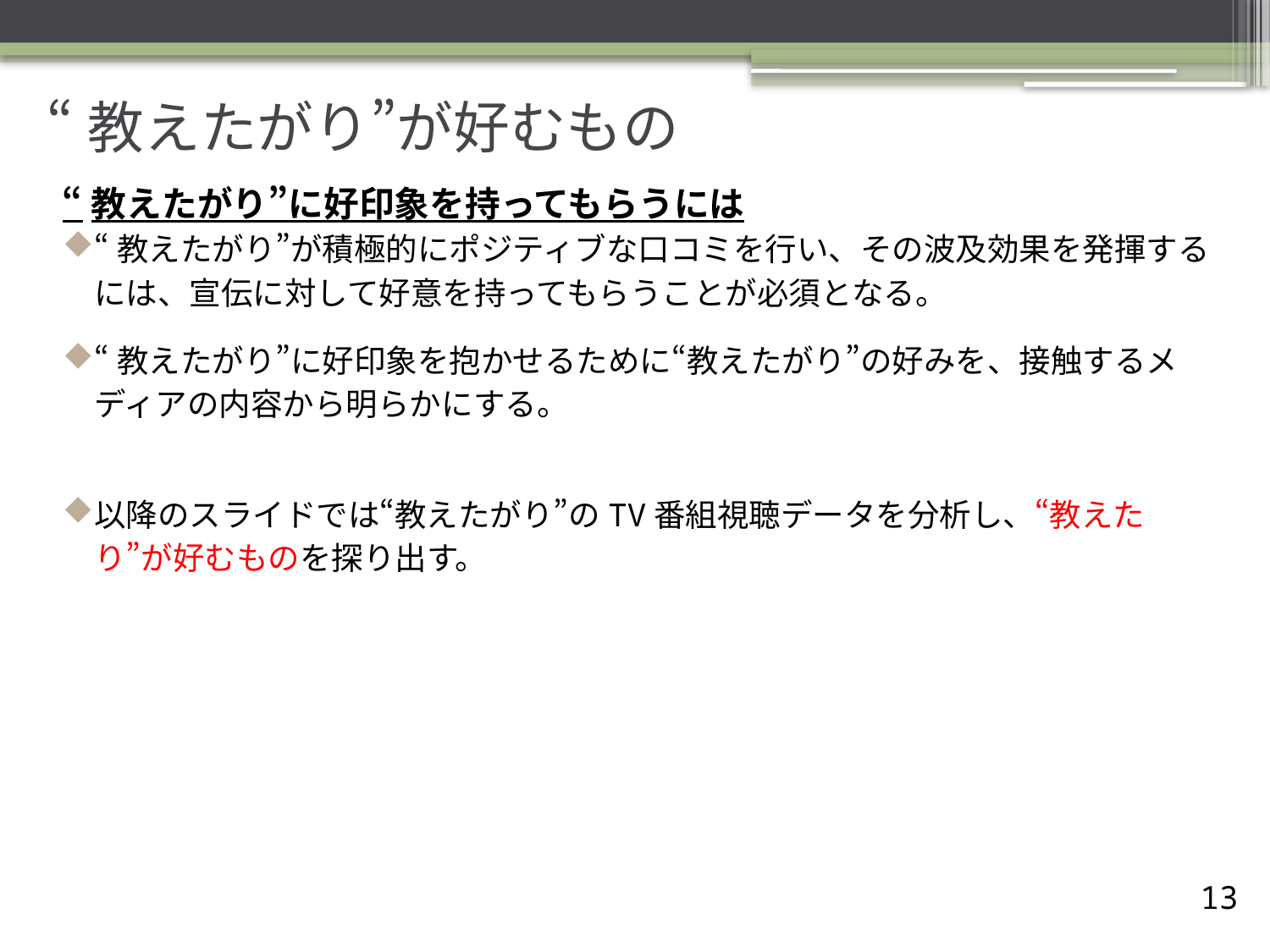

# “教えたがり”が好むもの
“教えたがり”に好印象を持ってもらうには
“教えたがり”が積極的にポジティブな口コミを行い、その波及効果を発揮する
　には、宣伝に対して好意を持ってもらうことが必須となる。

“教えたがり”に好印象を抱かせるために“教えたがり”の好みを、接触するメ
　ディアの内容から明らかにする。

以降のスライドでは“教えたがり”のTV番組視聴データを分析し、“教えた
　り”が好むものを探り出す。

13